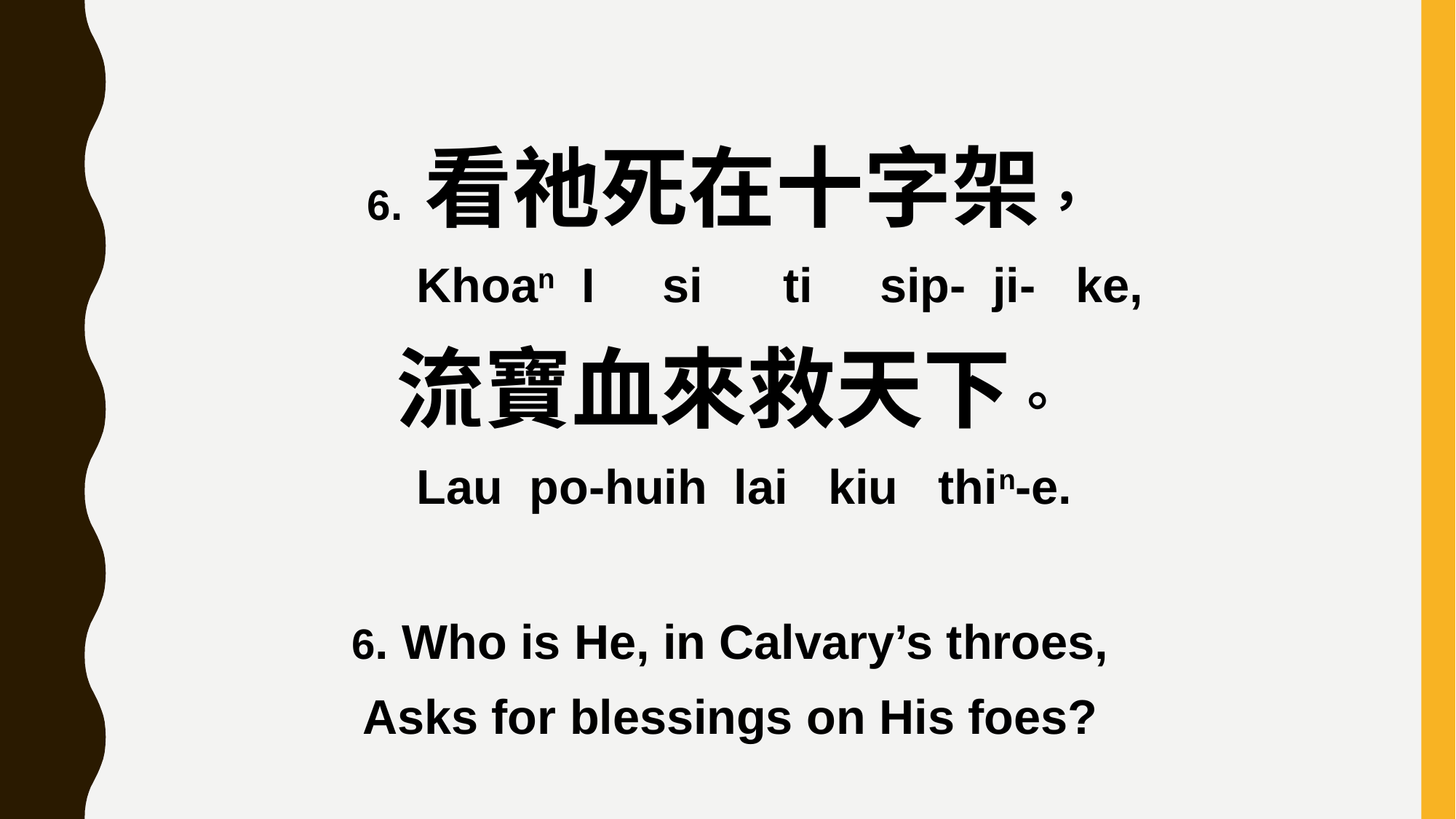

6. 看祂死在十字架，
		Khoan  I     si      ti     sip-  ji-   ke,
流寶血來救天下。
		Lau  po-huih  lai   kiu   thin-e.

6. Who is He, in Calvary’s throes,
Asks for blessings on His foes?